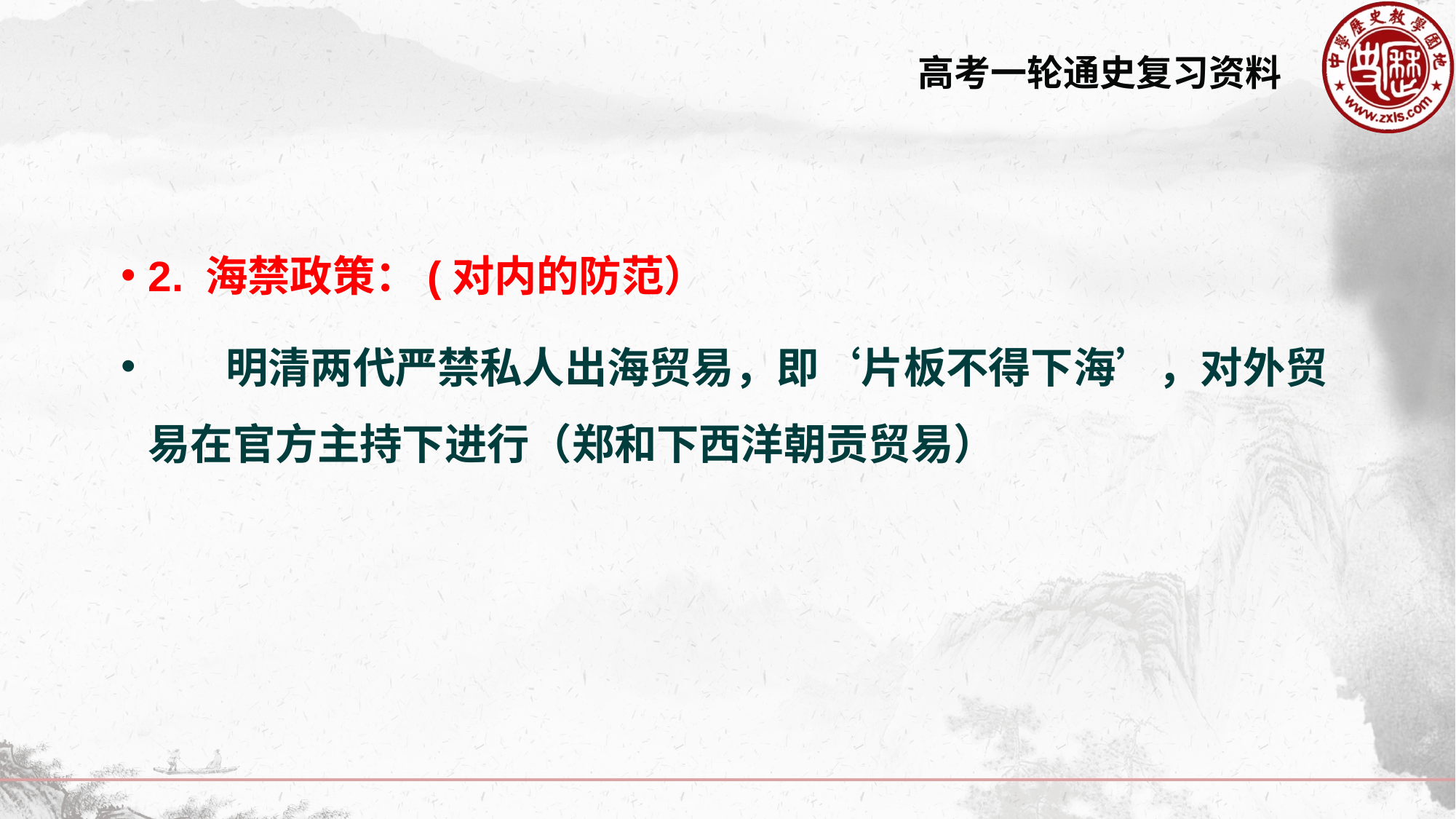

#
2. 海禁政策：(对内的防范）
       明清两代严禁私人出海贸易，即‘片板不得下海’，对外贸易在官方主持下进行（郑和下西洋朝贡贸易）